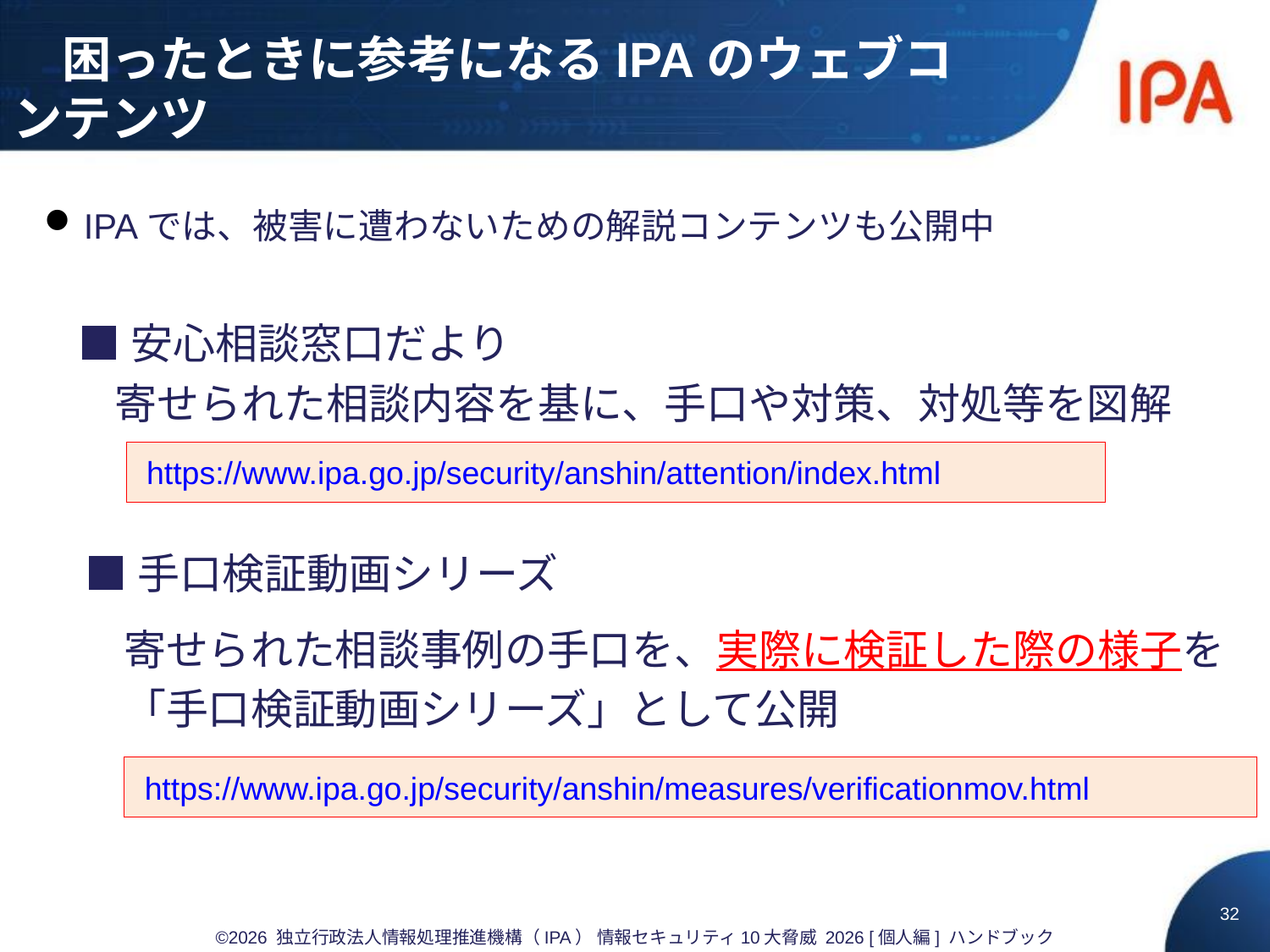

# 困ったときに参考になるIPAのウェブコンテンツ
IPAでは、被害に遭わないための解説コンテンツも公開中
■安心相談窓口だより
   寄せられた相談内容を基に、手口や対策、対処等を図解
https://www.ipa.go.jp/security/anshin/attention/index.html

■手口検証動画シリーズ
   寄せられた相談事例の手口を、実際に検証した際の様子を
   「手口検証動画シリーズ」として公開

https://www.ipa.go.jp/security/anshin/measures/verificationmov.html
32